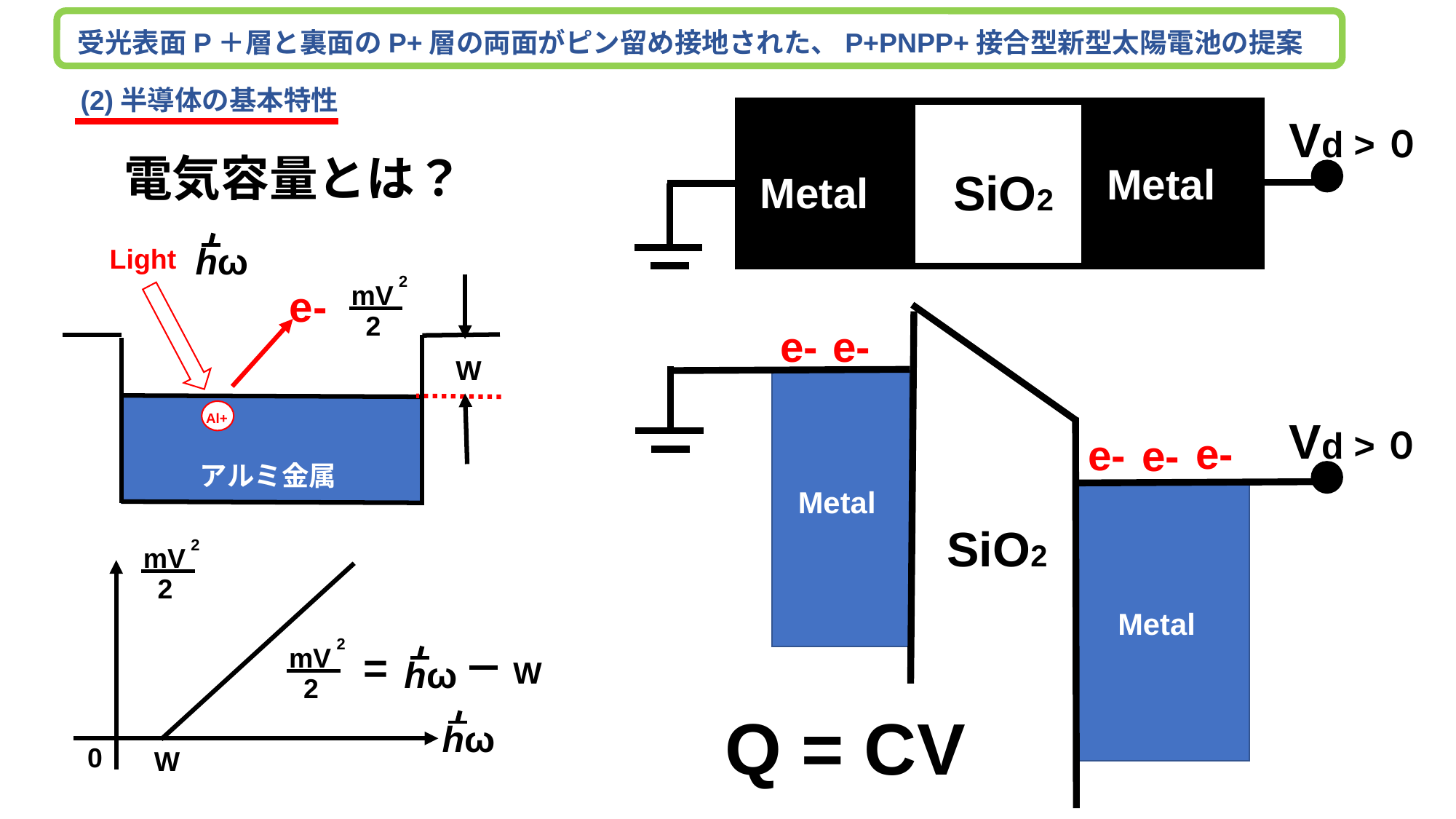

受光表面P＋層と裏面のP+層の両面がピン留め接地された、P+PNPP+接合型新型太陽電池の提案

(2)半導体の基本特性

Vd >０
　　電気容量とは？
Metal
SiO2
Metal

hω
Light
2
mV
e-

2
e-
e-
W

Al+
Vd >０
e-
e-
e-
アルミ金属

Metal

SiO2
2
mV
2
Metal
2
mV
=
hω
W
2
Q = CV
hω
0
W